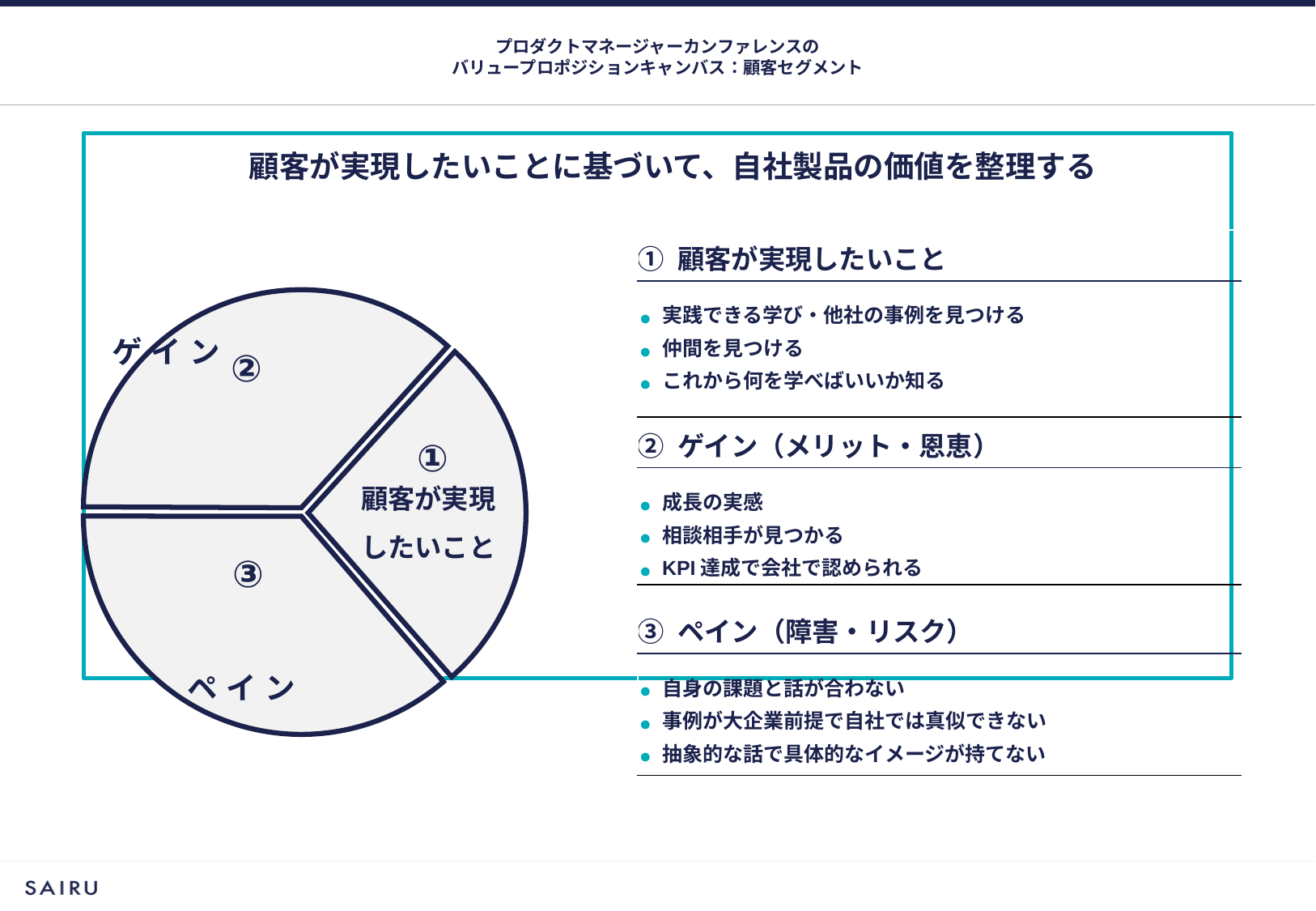

# プロダクトマネージャーカンファレンスの バリュープロポジションキャンバス：顧客セグメント
顧客が実現したいことに基づいて、自社製品の価値を整理する
| ① 顧客が実現したいこと |
| --- |
| 実践できる学び・他社の事例を見つける 仲間を見つける これから何を学べばいいか知る |
| ② ゲイン（メリット・恩恵） |
| 成長の実感 相談相手が見つかる KPI達成で会社で認められる |
| ③ ペイン（障害・リスク） |
| 自身の課題と話が合わない 事例が大企業前提で自社では真似できない 抽象的な話で具体的なイメージが持てない |
ゲ イ ン

ペ イ ン
②
①
顧客が実現
したいこと
③